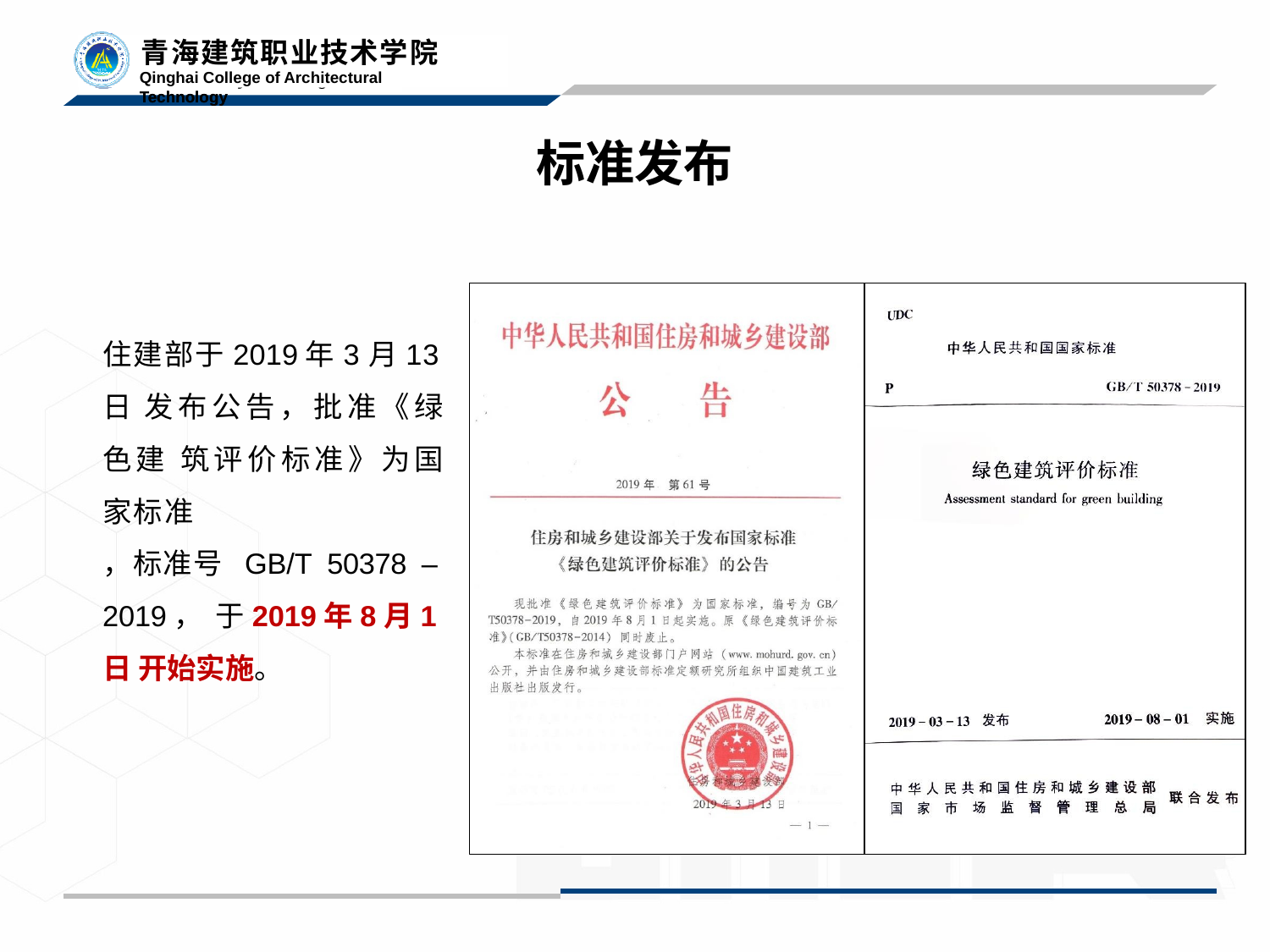

# 标准发布

住建部于2019年3月13日 发布公告，批准《绿色建 筑评价标准》为国家标准
，标准号 GB/T 50378 –
2019， 于2019年8月1日 开始实施。